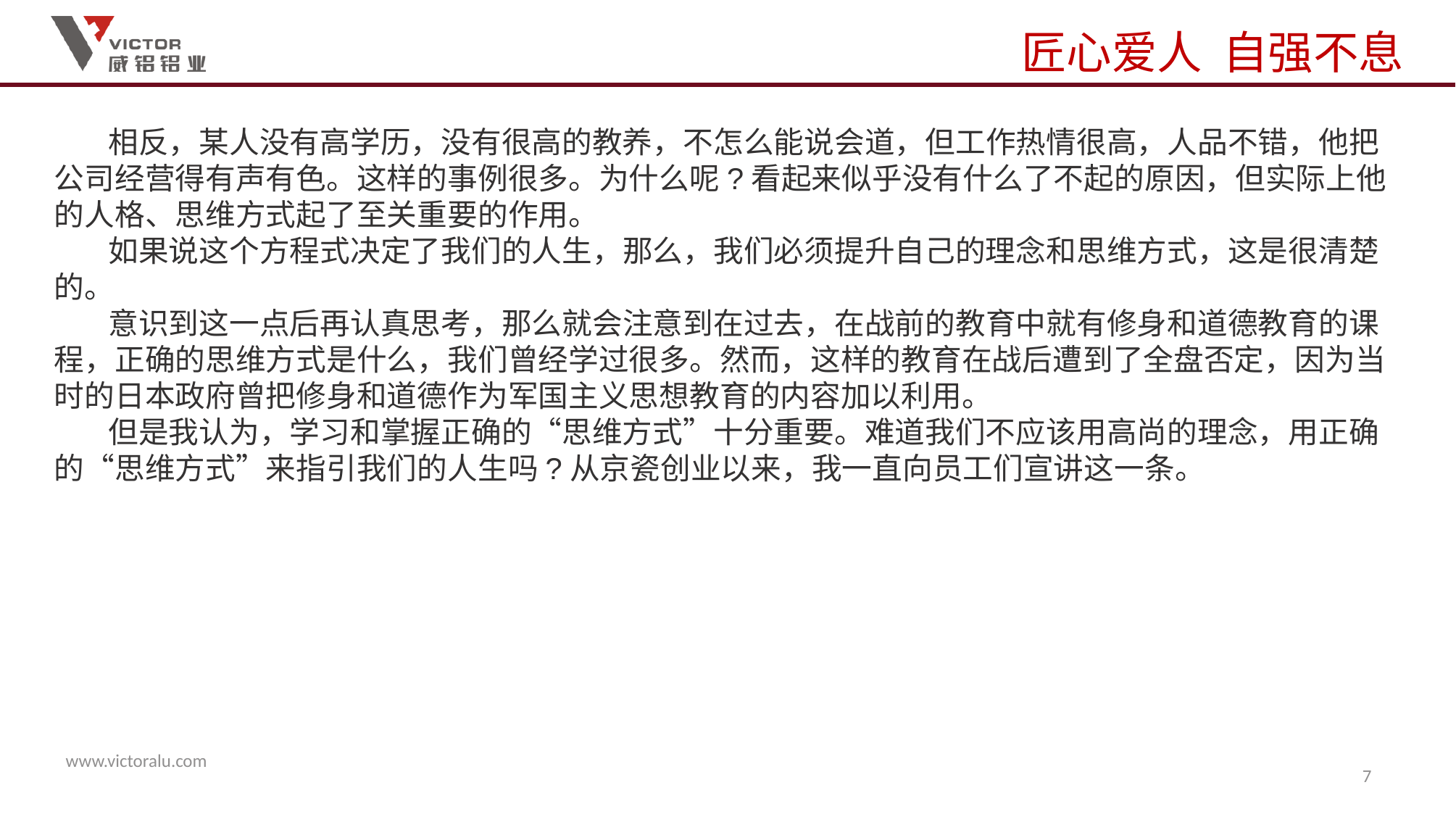

相反，某人没有高学历，没有很高的教养，不怎么能说会道，但工作热情很高，人品不错，他把公司经营得有声有色。这样的事例很多。为什么呢?看起来似乎没有什么了不起的原因，但实际上他的人格、思维方式起了至关重要的作用。
       如果说这个方程式决定了我们的人生，那么，我们必须提升自己的理念和思维方式，这是很清楚的。
       意识到这一点后再认真思考，那么就会注意到在过去，在战前的教育中就有修身和道德教育的课程，正确的思维方式是什么，我们曾经学过很多。然而，这样的教育在战后遭到了全盘否定，因为当时的日本政府曾把修身和道德作为军国主义思想教育的内容加以利用。
       但是我认为，学习和掌握正确的“思维方式”十分重要。难道我们不应该用高尚的理念，用正确的“思维方式”来指引我们的人生吗?从京瓷创业以来，我一直向员工们宣讲这一条。

7